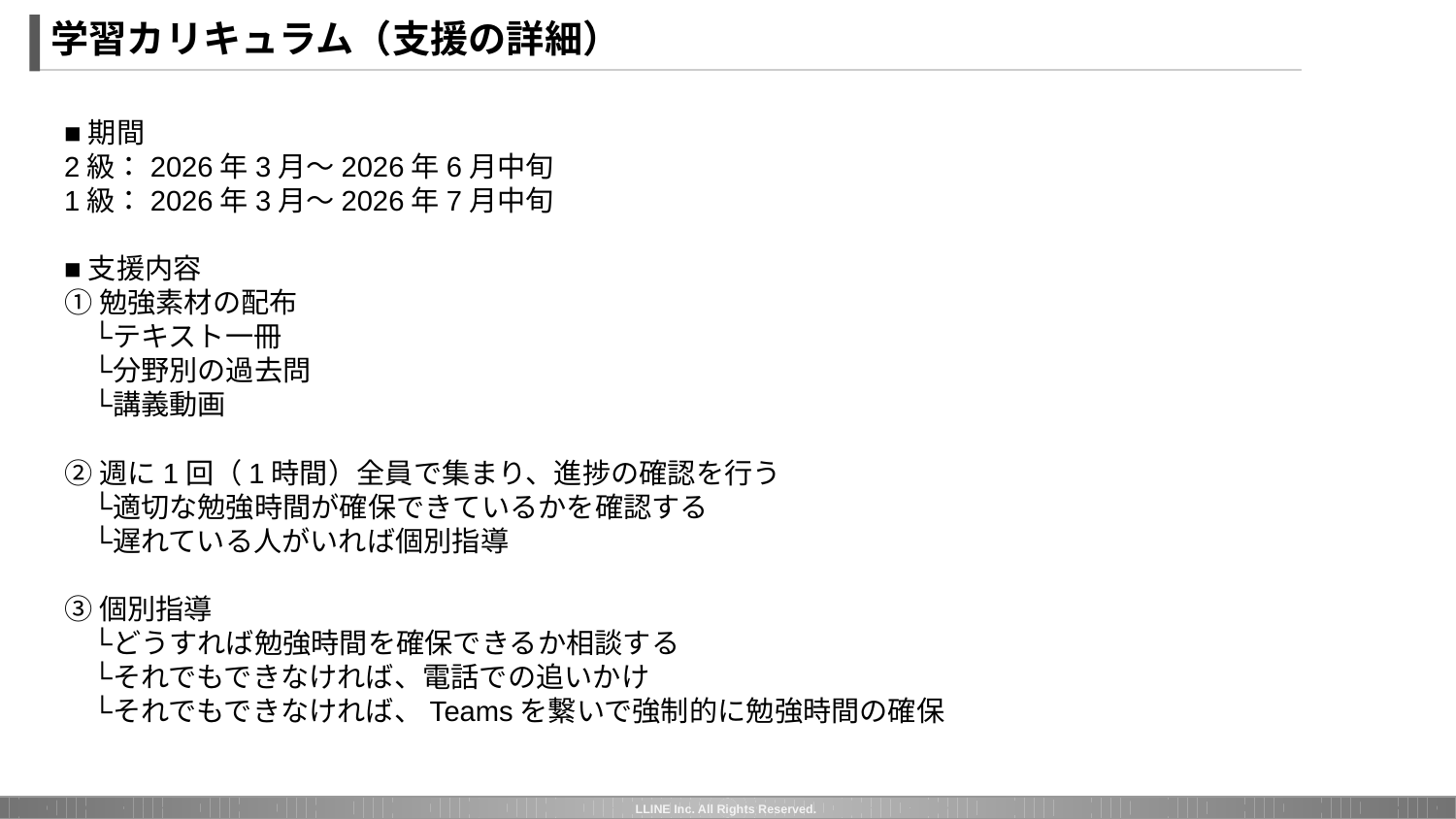

学習カリキュラム（支援の詳細）
# ■期間
2級：2026年3月～2026年6月中旬
1級：2026年3月～2026年7月中旬

■支援内容
①勉強素材の配布
　└テキスト一冊
　└分野別の過去問
　└講義動画

②週に1回（1時間）全員で集まり、進捗の確認を行う
　└適切な勉強時間が確保できているかを確認する
　└遅れている人がいれば個別指導

③個別指導
　└どうすれば勉強時間を確保できるか相談する
　└それでもできなければ、電話での追いかけ
　└それでもできなければ、Teamsを繋いで強制的に勉強時間の確保